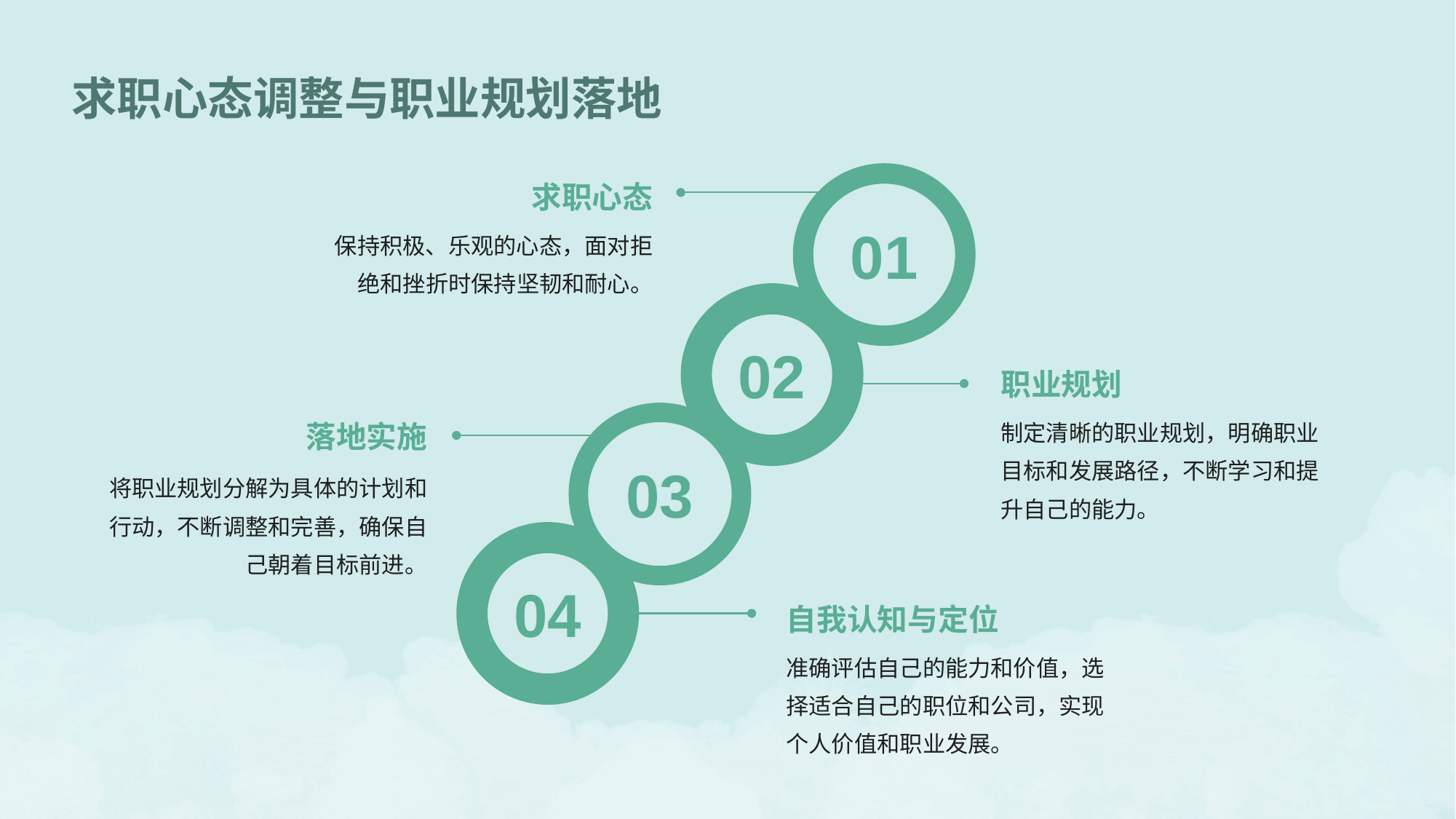

求职心态调整与职业规划落地
求职心态

01
保持积极、乐观的心态，面对拒绝和挫折时保持坚韧和耐心。

02
职业规划

制定清晰的职业规划，明确职业目标和发展路径，不断学习和提升自己的能力。
落地实施
03
将职业规划分解为具体的计划和行动，不断调整和完善，确保自己朝着目标前进。

04
自我认知与定位
准确评估自己的能力和价值，选择适合自己的职位和公司，实现个人价值和职业发展。